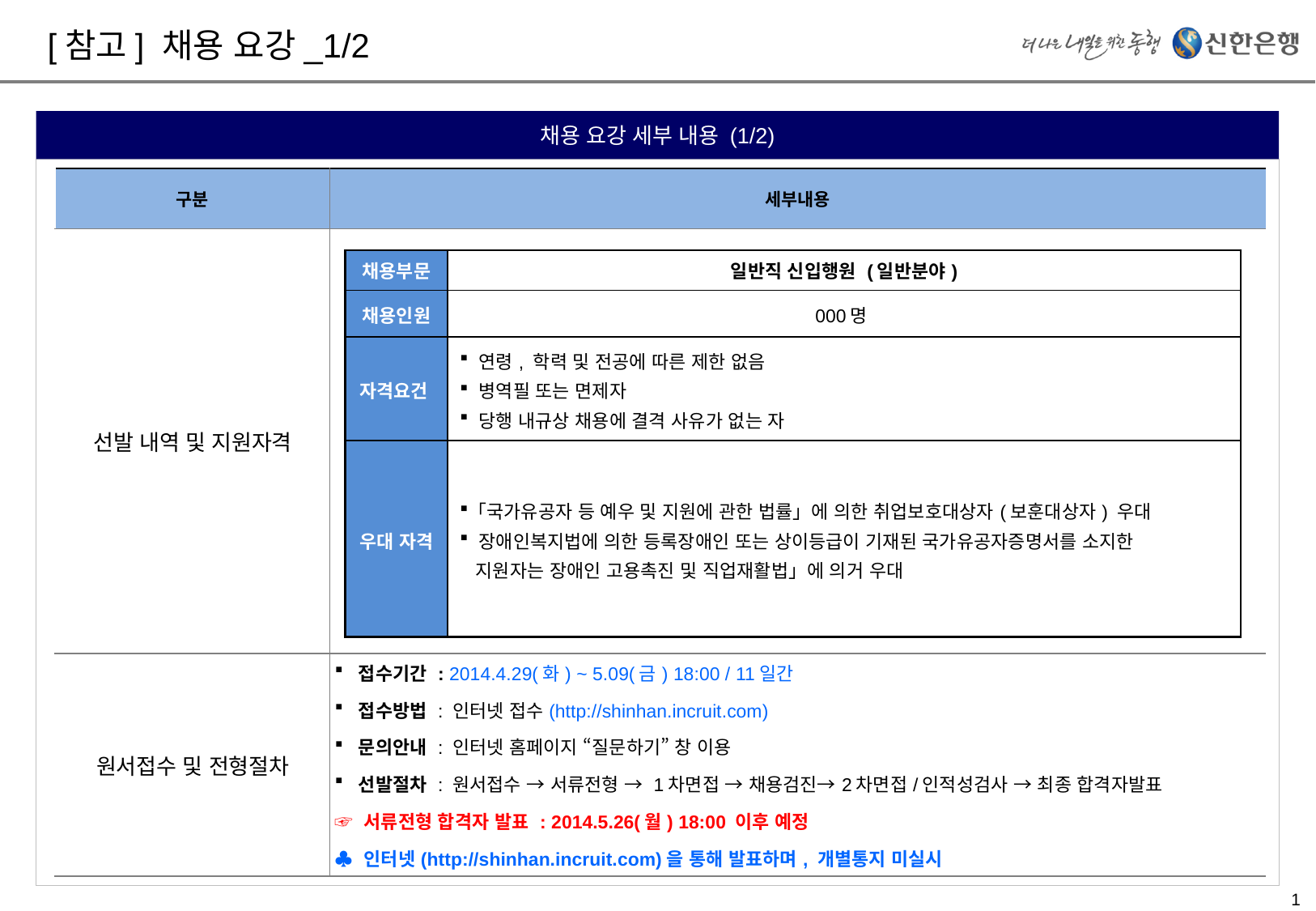

# [참고] 채용 요강_1/2
채용 요강 세부 내용 (1/2)

| 구분 | 세부내용 |
| --- | --- |
| 선발 내역 및 지원자격 |  |
| 원서접수 및 전형절차 | 접수기간 : 2014.4.29(화) ~ 5.09(금) 18:00 / 11일간 접수방법 : 인터넷 접수(http://shinhan.incruit.com) 문의안내 : 인터넷 홈페이지 “질문하기” 창 이용 선발절차 : 원서접수 → 서류전형 → 1차면접 → 채용검진→2차면접/인적성검사 → 최종 합격자발표 ☞ 서류전형 합격자 발표 : 2014.5.26(월) 18:00 이후 예정 ♣ 인터넷(http://shinhan.incruit.com)을 통해 발표하며, 개별통지 미실시 |
| 채용부문 | 일반직 신입행원 (일반분야) |
| --- | --- |
| 채용인원 | 000명 |
| 자격요건 | 연령, 학력 및 전공에 따른 제한 없음 병역필 또는 면제자 당행 내규상 채용에 결격 사유가 없는 자 |
| 우대 자격 | 「국가유공자 등 예우 및 지원에 관한 법률」에 의한 취업보호대상자(보훈대상자) 우대 장애인복지법에 의한 등록장애인 또는 상이등급이 기재된 국가유공자증명서를 소지한 지원자는 장애인 고용촉진 및 직업재활법」에 의거 우대 |